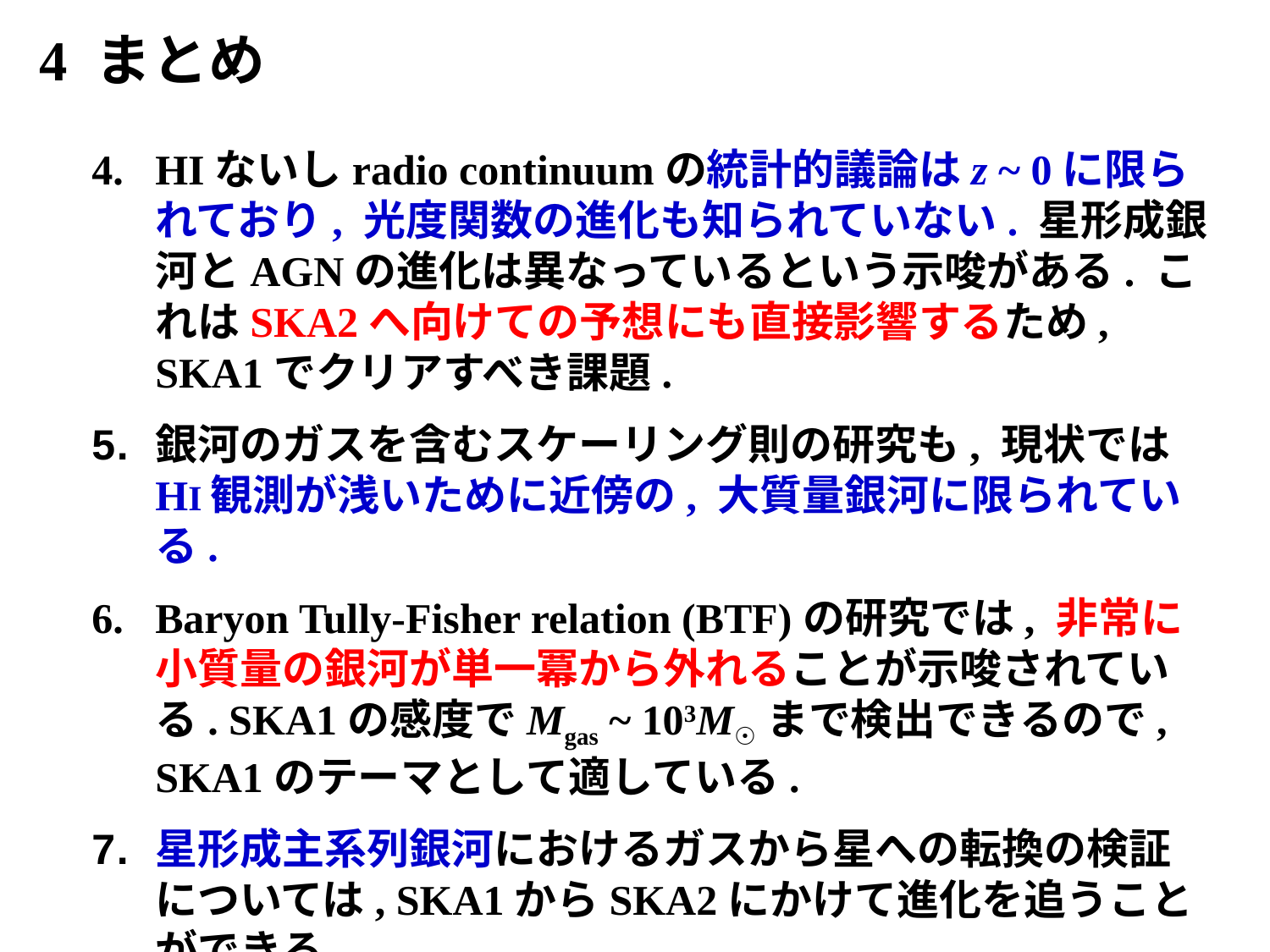

4 まとめ
HIないしradio continuumの統計的議論はz ~ 0に限られており, 光度関数の進化も知られていない. 星形成銀河とAGNの進化は異なっているという示唆がある. これはSKA2へ向けての予想にも直接影響するため, SKA1でクリアすべき課題.
銀河のガスを含むスケーリング則の研究も, 現状ではHI観測が浅いために近傍の, 大質量銀河に限られている.
Baryon Tully-Fisher relation (BTF)の研究では, 非常に小質量の銀河が単一冪から外れることが示唆されている. SKA1の感度でMgas ~ 103M☉まで検出できるので, SKA1のテーマとして適している.
星形成主系列銀河におけるガスから星への転換の検証については, SKA1からSKA2にかけて進化を追うことができる.